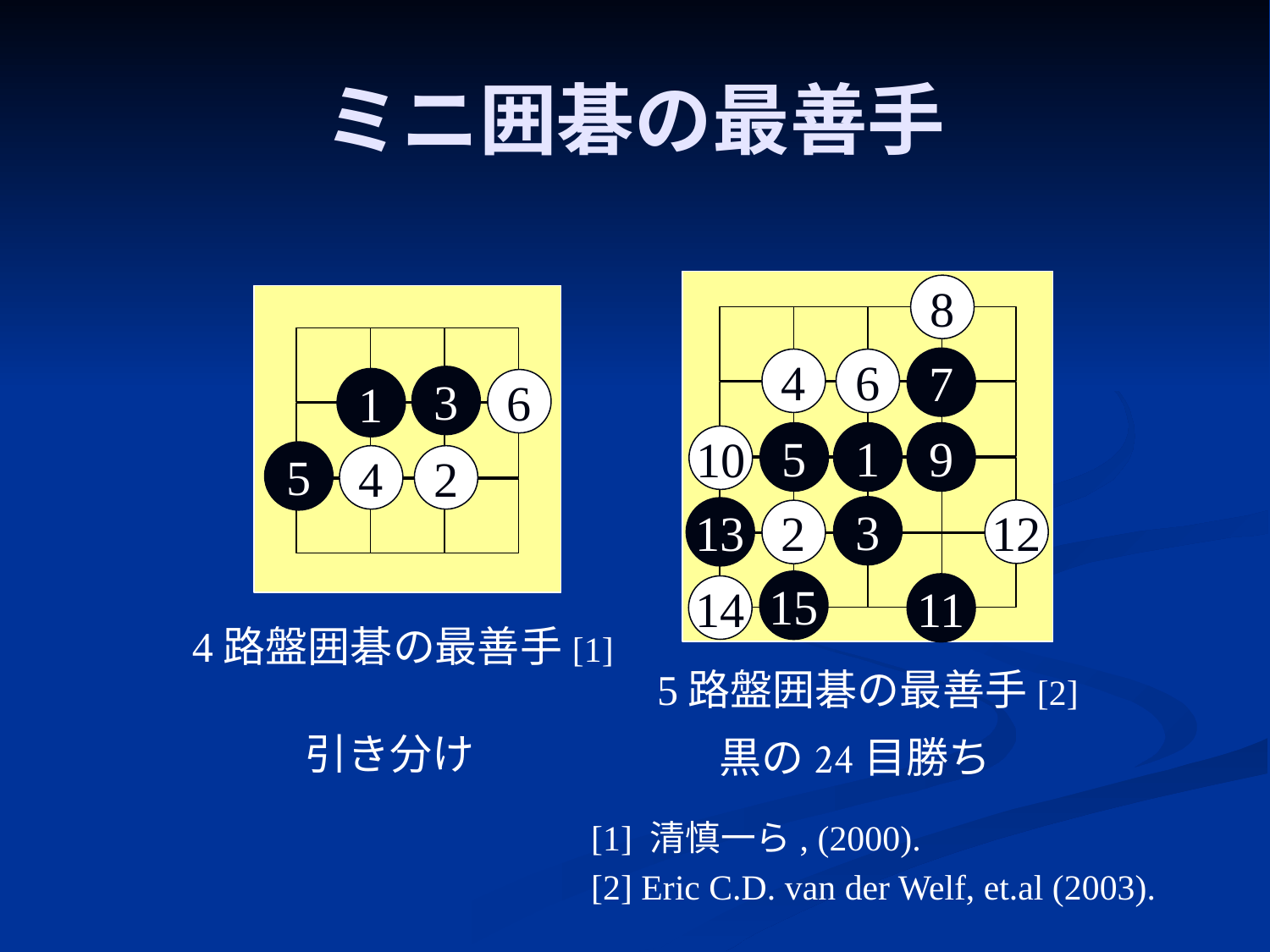

# ミニ囲碁の最善手

8

4
6
7
3
6
1

5
1
9
10
5
4
2

3
12
13
2

15
14
11
4路盤囲碁の最善手[1]
5路盤囲碁の最善手[2]
引き分け
黒の24目勝ち
[1] 清慎一ら, (2000).
[2] Eric C.D. van der Welf, et.al (2003).